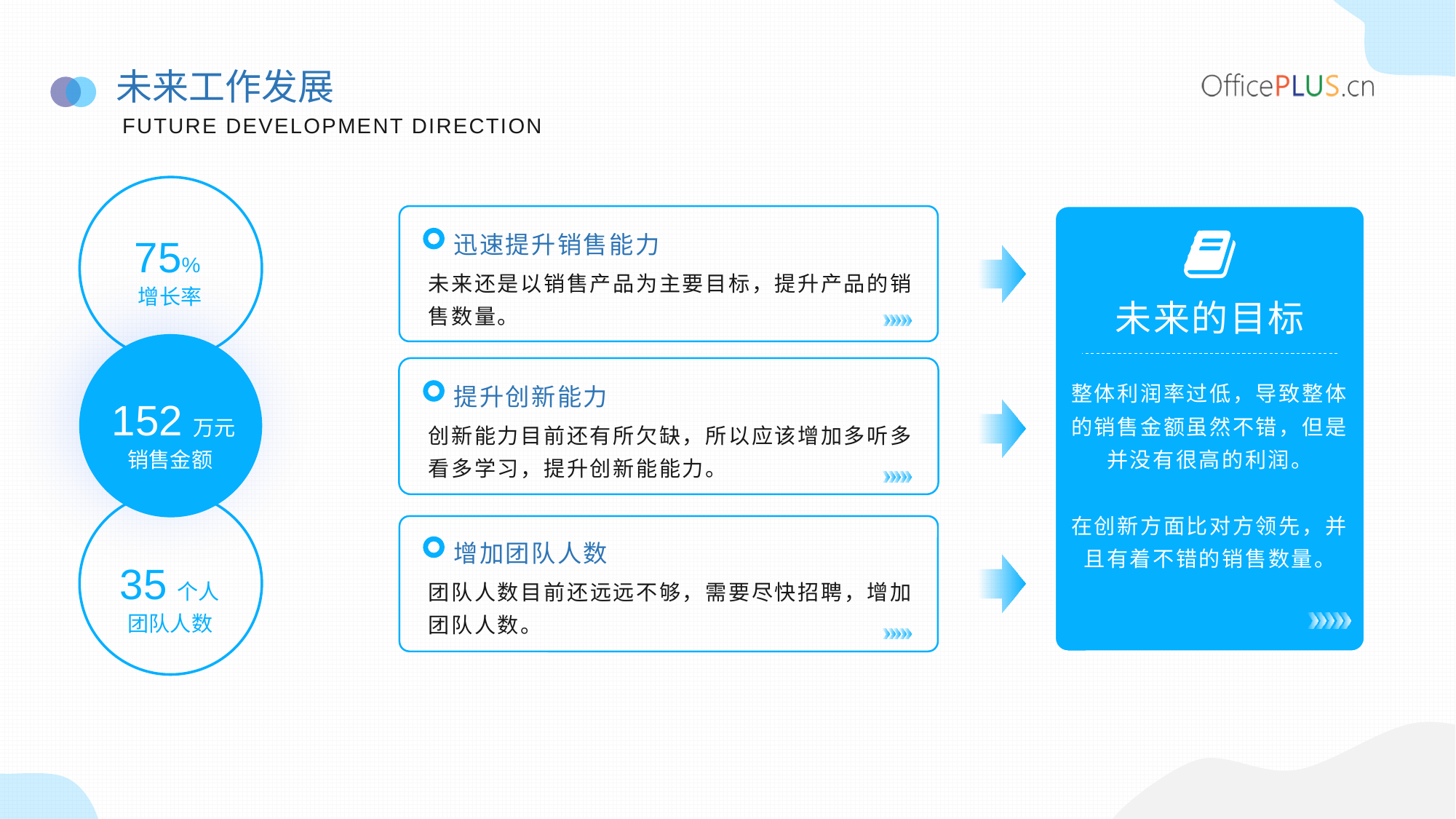

未来工作发展
FUTURE DEVELOPMENT DIRECTION

迅速提升销售能力
75%

未来还是以销售产品为主要目标，提升产品的销售数量。

未来的目标
增长率

提升创新能力
整体利润率过低，导致整体的销售金额虽然不错，但是并没有很高的利润。

在创新方面比对方领先，并且有着不错的销售数量。

152万元

创新能力目前还有所欠缺，所以应该增加多听多看多学习，提升创新能能力。

销售金额

增加团队人数

35个人

团队人数目前还远远不够，需要尽快招聘，增加团队人数。

团队人数